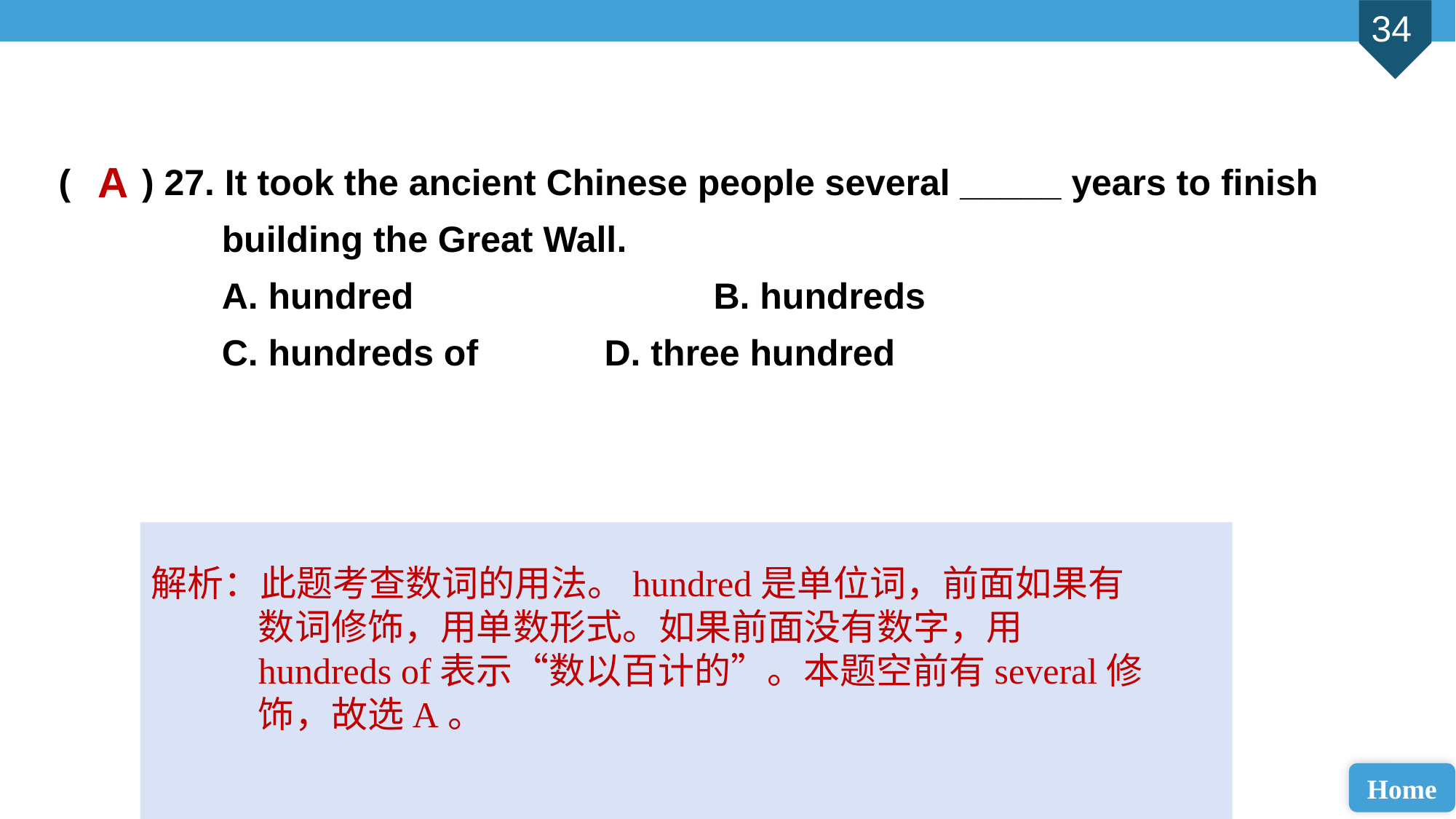

(       ) 27. It took the ancient Chinese people several _____ years to finish
                building the Great Wall.
                A. hundred 			B. hundreds
                C. hundreds of 		D. three hundred
A

解析：此题考查数词的用法。hundred是单位词，前面如果有数词修饰，用单数形式。如果前面没有数字，用hundreds of表示“数以百计的”。本题空前有several修饰，故选A。